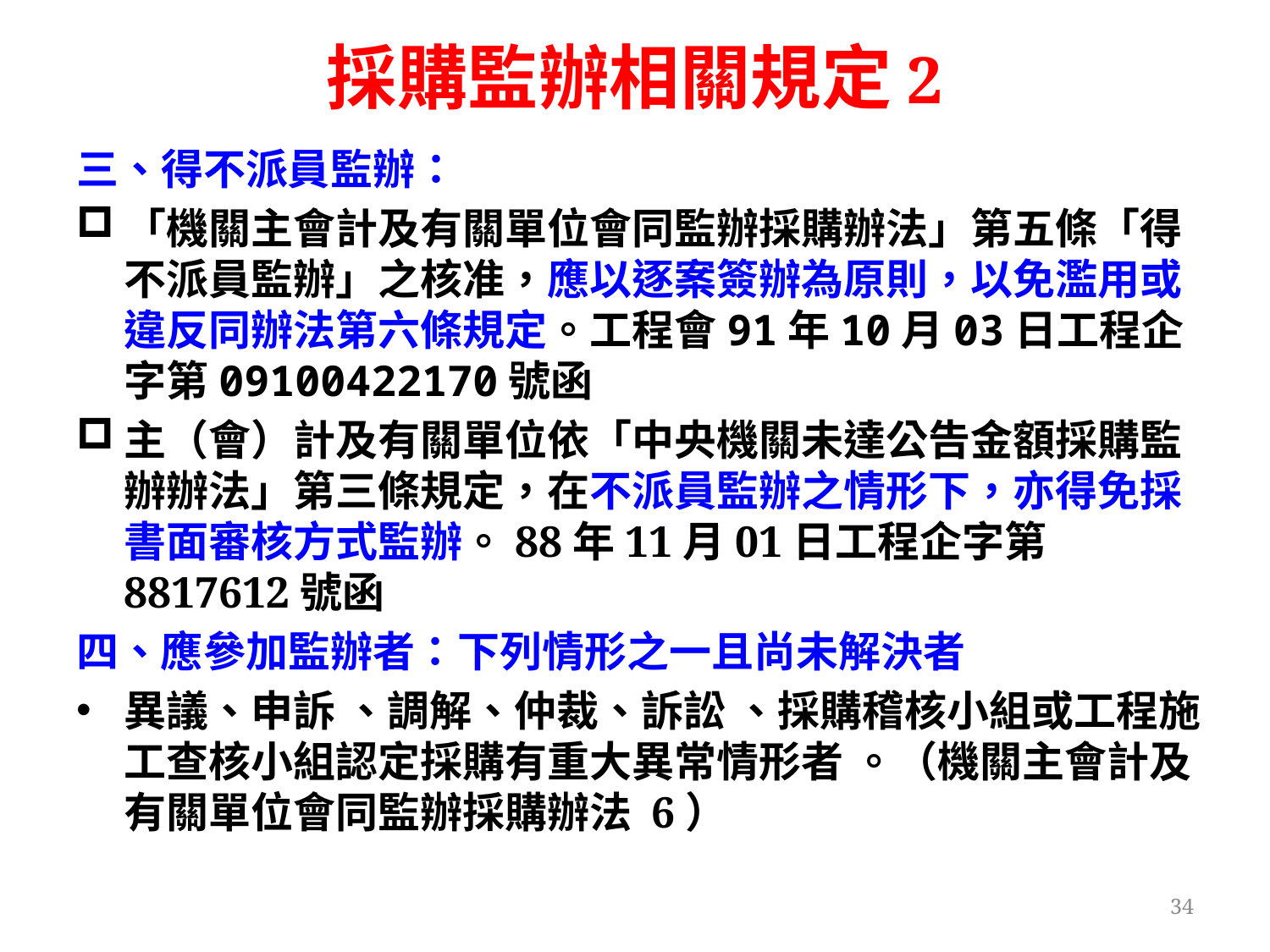

# 採購監辦相關規定2
三、得不派員監辦：
「機關主會計及有關單位會同監辦採購辦法」第五條「得不派員監辦」之核准，應以逐案簽辦為原則，以免濫用或違反同辦法第六條規定。工程會91年10月03日工程企字第09100422170號函
主（會）計及有關單位依「中央機關未達公告金額採購監辦辦法」第三條規定，在不派員監辦之情形下，亦得免採書面審核方式監辦。88年11月01日工程企字第8817612號函
四、應參加監辦者：下列情形之一且尚未解決者
異議、申訴 、調解、仲裁、訴訟 、採購稽核小組或工程施工查核小組認定採購有重大異常情形者 。（機關主會計及有關單位會同監辦採購辦法 6）
34